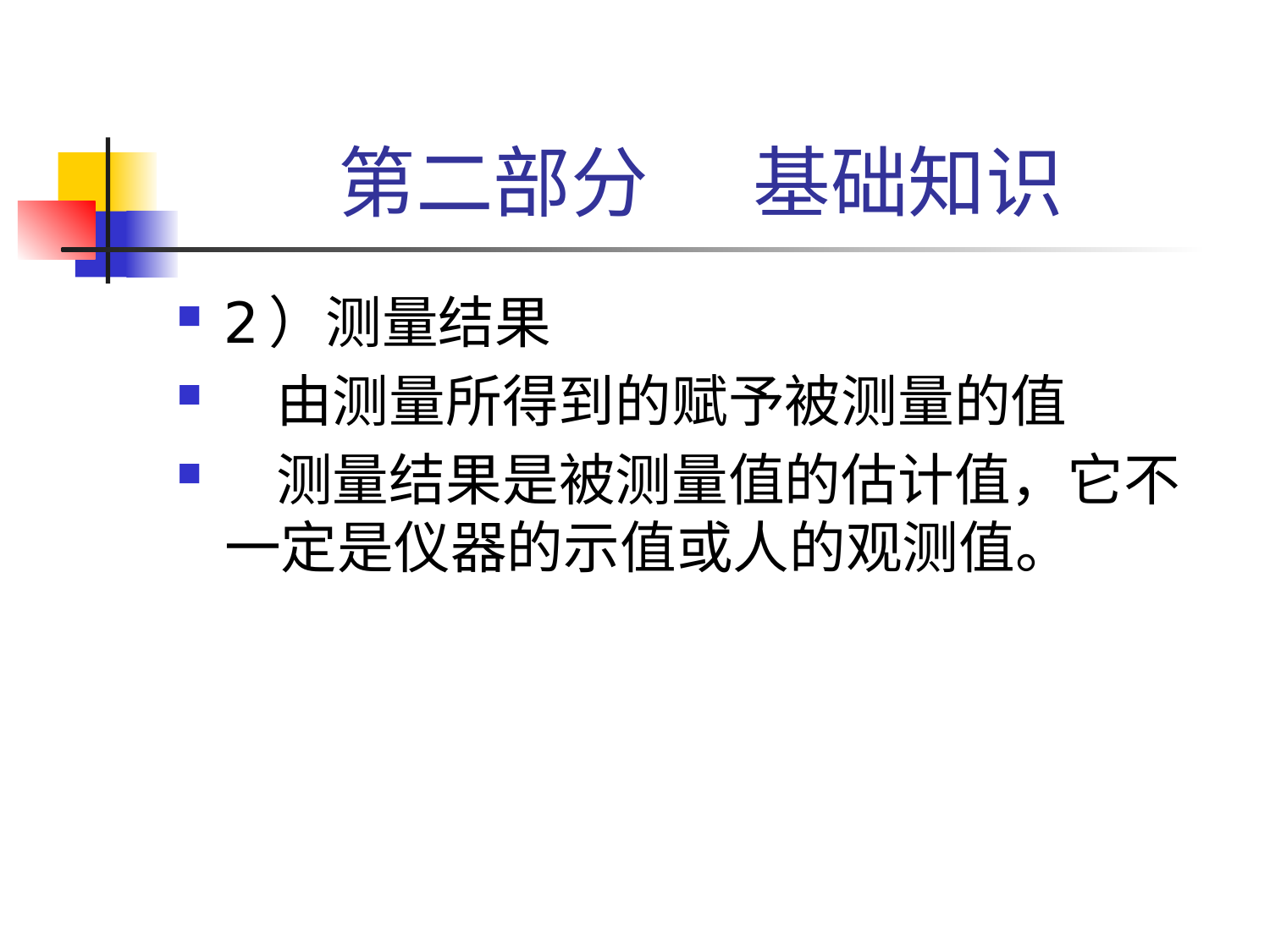

# 第二部分      基础知识
2）测量结果
   由测量所得到的赋予被测量的值
   测量结果是被测量值的估计值，它不一定是仪器的示值或人的观测值。